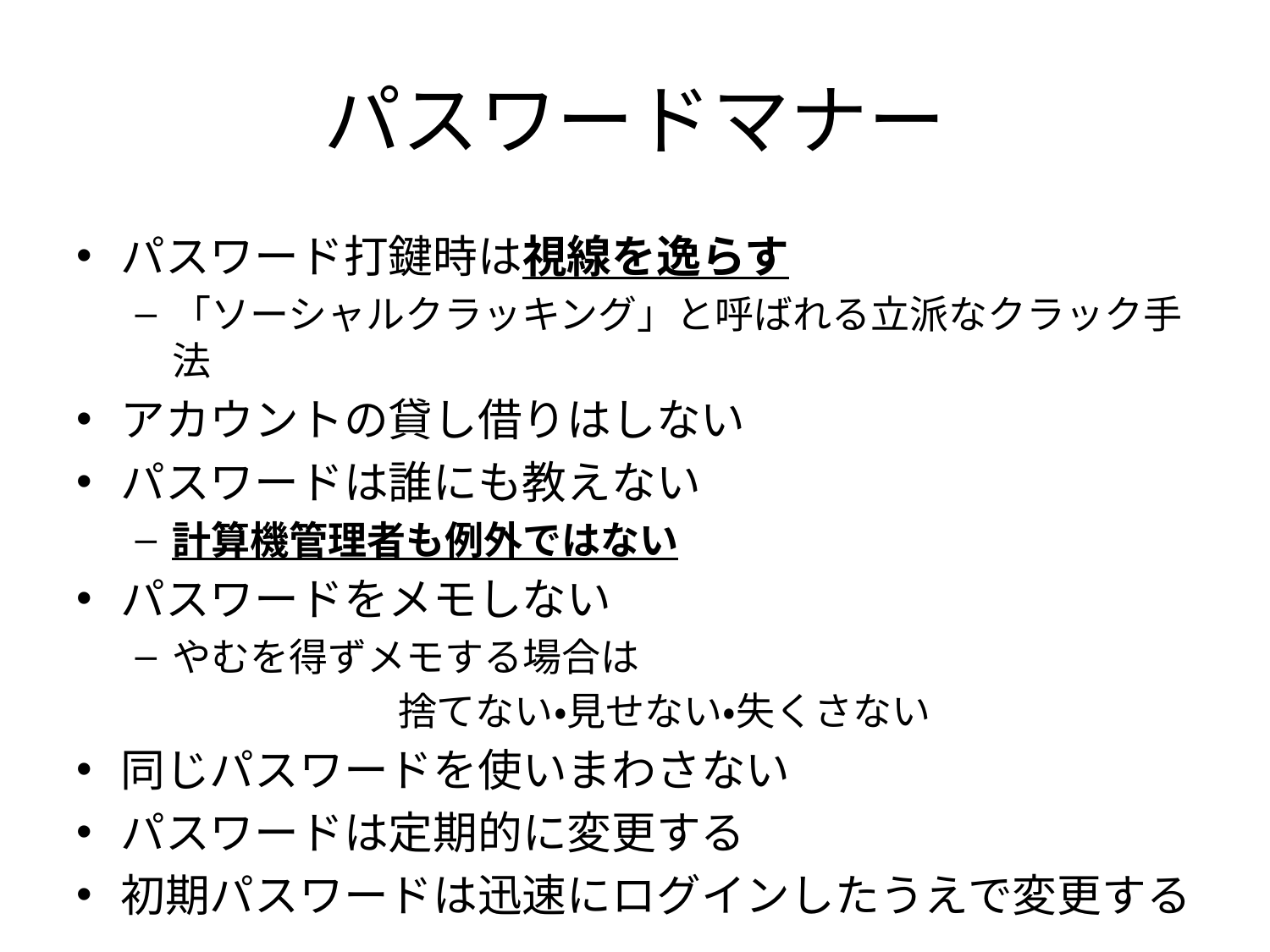

# パスワードマナー
パスワード打鍵時は視線を逸らす
「ソーシャルクラッキング」と呼ばれる立派なクラック手法
アカウントの貸し借りはしない
パスワードは誰にも教えない
計算機管理者も例外ではない
パスワードをメモしない
やむを得ずメモする場合は
捨てない・見せない・失くさない
同じパスワードを使いまわさない
パスワードは定期的に変更する
初期パスワードは迅速にログインしたうえで変更する